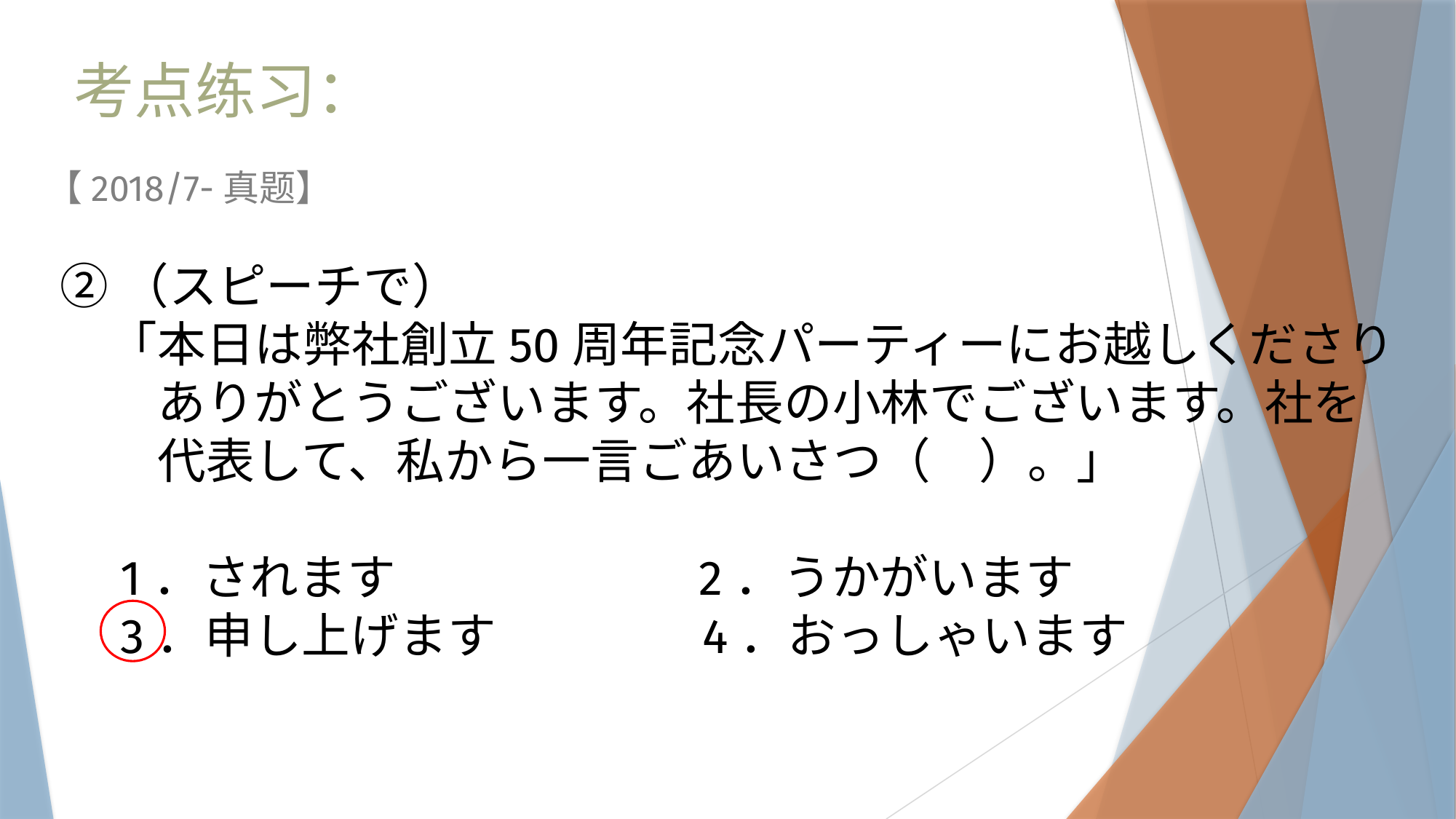

考点练习：
【2018/7-真题】
②（スピーチで）
　「本日は弊社創立50周年記念パーティーにお越しくださり
　　ありがとうございます。社長の小林でございます。社を
　　代表して、私から一言ごあいさつ（　）。」

　1．されます　　　　　　2．うかがいます
　3．申し上げます　　　　4．おっしゃいます